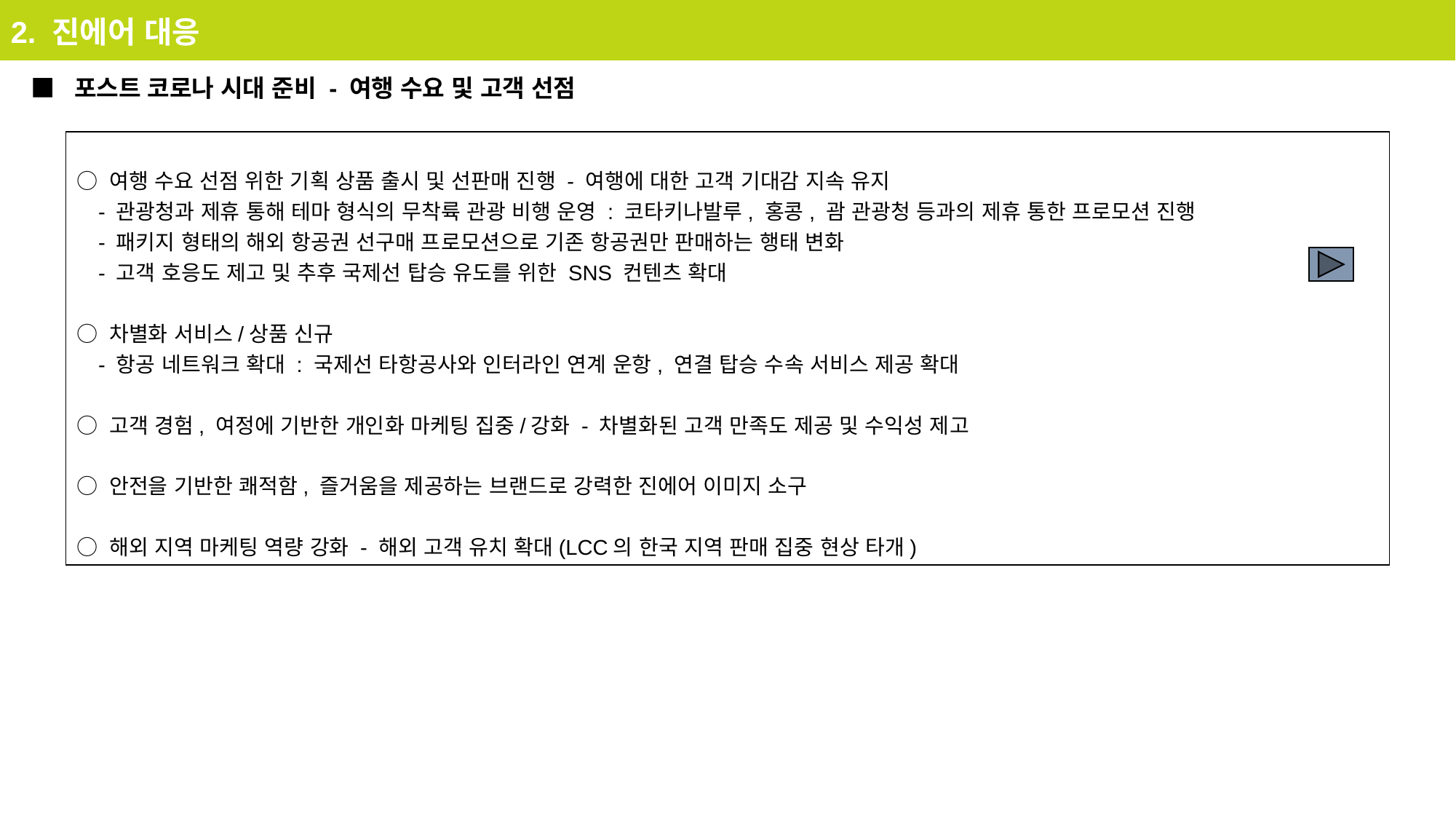

2. 진에어 대응
■  포스트 코로나 시대 준비 - 여행 수요 및 고객 선점

○ 여행 수요 선점 위한 기획 상품 출시 및 선판매 진행 - 여행에 대한 고객 기대감 지속 유지
- 관광청과 제휴 통해 테마 형식의 무착륙 관광 비행 운영 : 코타키나발루, 홍콩, 괌 관광청 등과의 제휴 통한 프로모션 진행
- 패키지 형태의 해외 항공권 선구매 프로모션으로 기존 항공권만 판매하는 행태 변화
- 고객 호응도 제고 및 추후 국제선 탑승 유도를 위한 SNS 컨텐츠 확대

○ 차별화 서비스/상품 신규
- 항공 네트워크 확대 : 국제선 타항공사와 인터라인 연계 운항, 연결 탑승 수속 서비스 제공 확대

○ 고객 경험, 여정에 기반한 개인화 마케팅 집중/강화 - 차별화된 고객 만족도 제공 및 수익성 제고

○ 안전을 기반한 쾌적함, 즐거움을 제공하는 브랜드로 강력한 진에어 이미지 소구

○ 해외 지역 마케팅 역량 강화 - 해외 고객 유치 확대(LCC의 한국 지역 판매 집중 현상 타개)